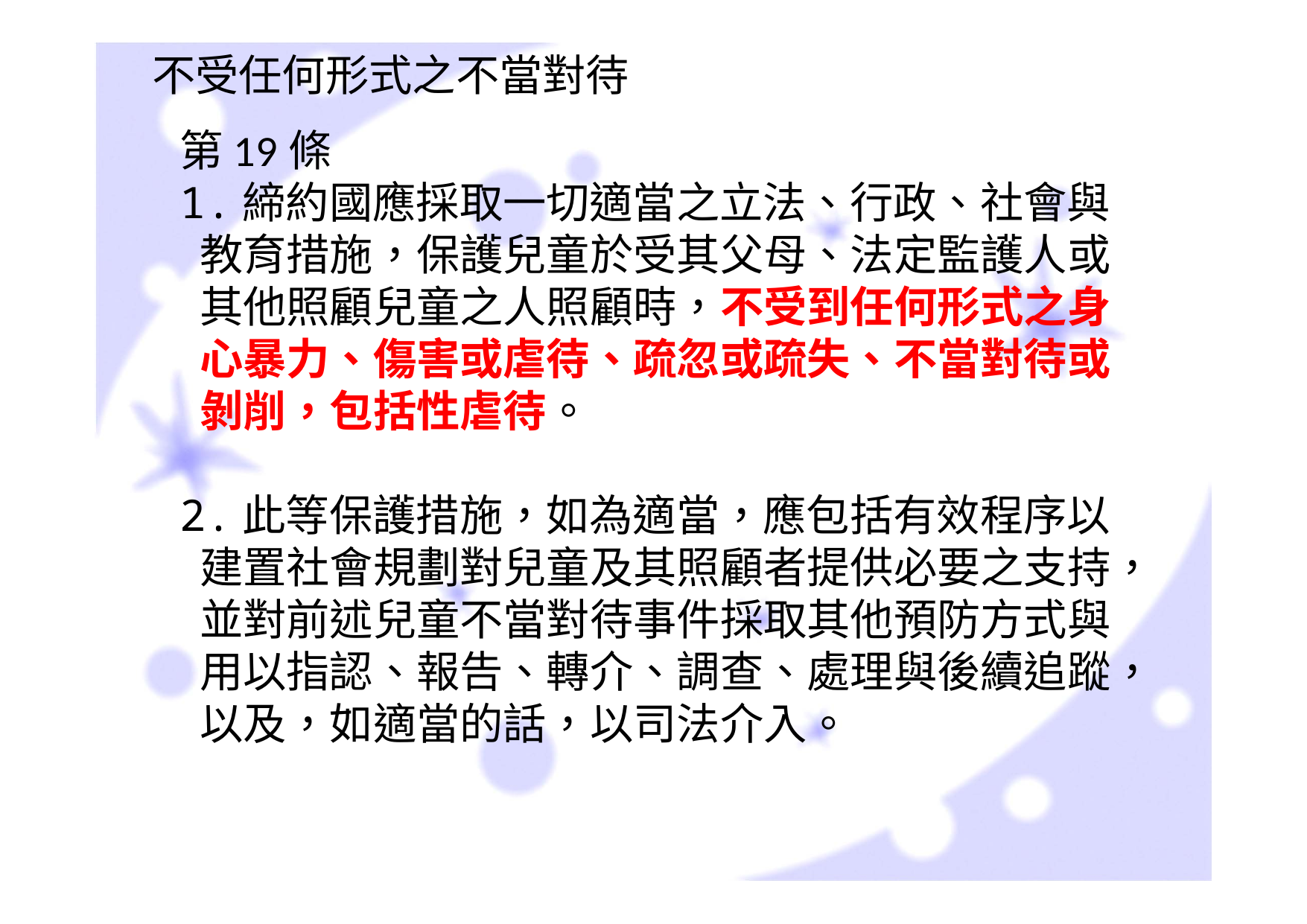

不受任何形式之不當對待
第19條
1.締約國應採取一切適當之立法、行政、社會與教育措施，保護兒童於受其父母、法定監護人或其他照顧兒童之人照顧時，不受到任何形式之身心暴力、傷害或虐待、疏忽或疏失、不當對待或剝削，包括性虐待。

2.此等保護措施，如為適當，應包括有效程序以建置社會規劃對兒童及其照顧者提供必要之支持，並對前述兒童不當對待事件採取其他預防方式與用以指認、報告、轉介、調查、處理與後續追蹤，以及，如適當的話，以司法介入。